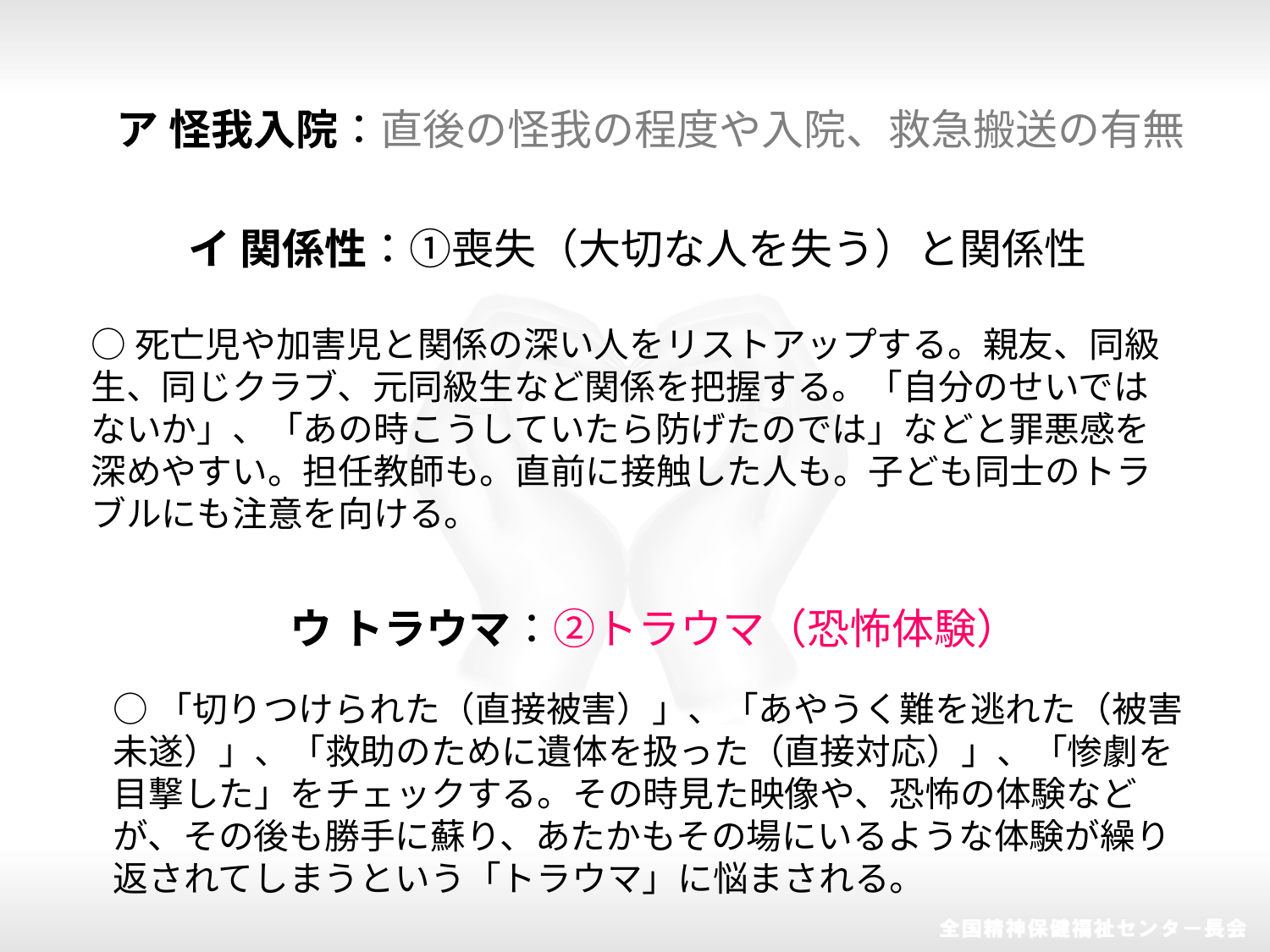

ア 怪我入院：直後の怪我の程度や入院、救急搬送の有無
イ 関係性：①喪失（大切な人を失う）と関係性
○死亡児や加害児と関係の深い人をリストアップする。親友、同級生、同じクラブ、元同級生など関係を把握する。「自分のせいではないか」、「あの時こうしていたら防げたのでは」などと罪悪感を深めやすい。担任教師も。直前に接触した人も。子ども同士のトラブルにも注意を向ける。
ウ トラウマ：②トラウマ（恐怖体験）
○「切りつけられた（直接被害）」、「あやうく難を逃れた（被害未遂）」、「救助のために遺体を扱った（直接対応）」、「惨劇を目撃した」をチェックする。その時見た映像や、恐怖の体験などが、その後も勝手に蘇り、あたかもその場にいるような体験が繰り返されてしまうという「トラウマ」に悩まされる。